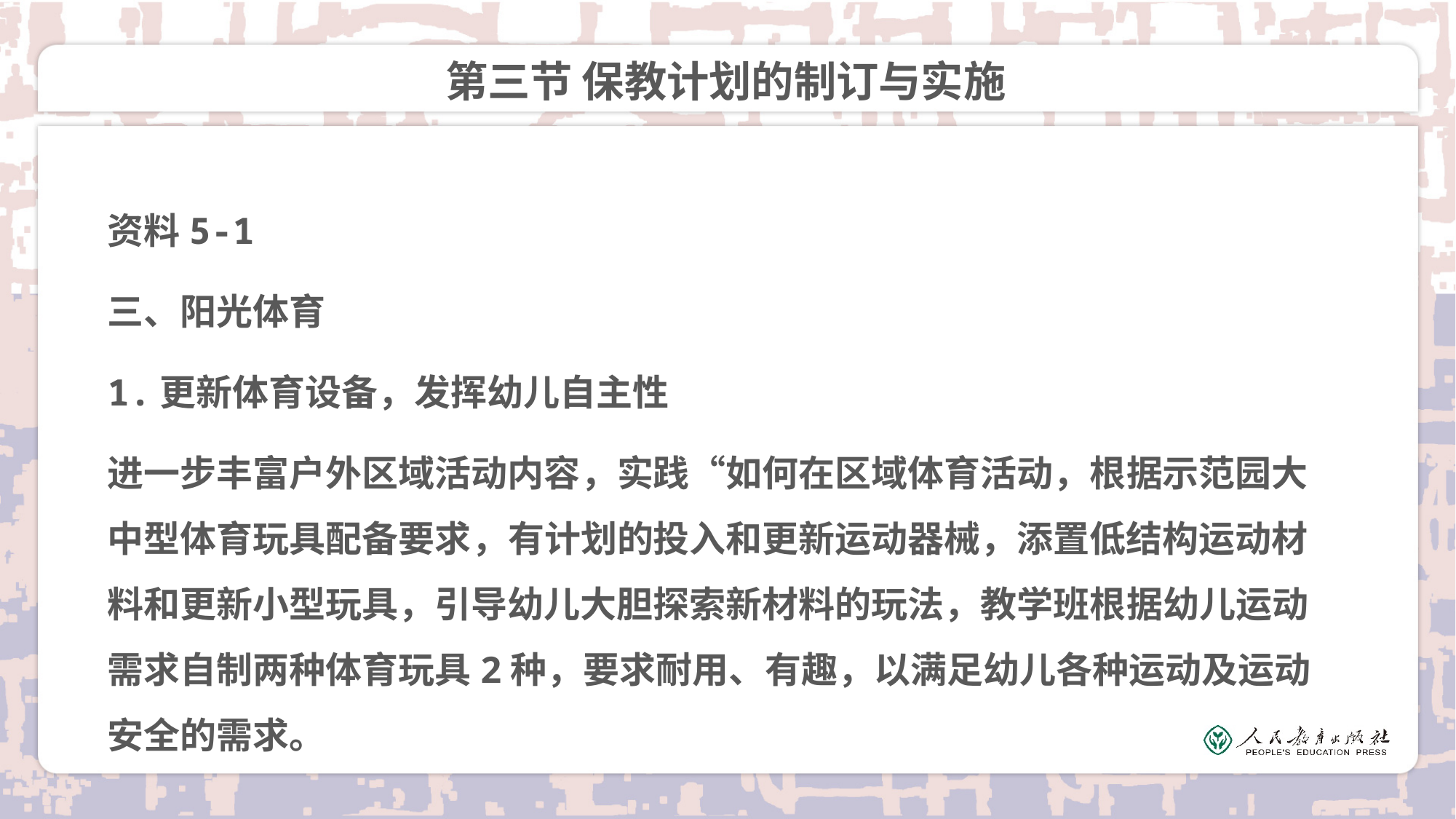

# 第三节 保教计划的制订与实施
资料5-1
三、阳光体育
1.更新体育设备，发挥幼儿自主性
进一步丰富户外区域活动内容，实践“如何在区域体育活动，根据示范园大中型体育玩具配备要求，有计划的投入和更新运动器械，添置低结构运动材料和更新小型玩具，引导幼儿大胆探索新材料的玩法，教学班根据幼儿运动需求自制两种体育玩具2种，要求耐用、有趣，以满足幼儿各种运动及运动安全的需求。